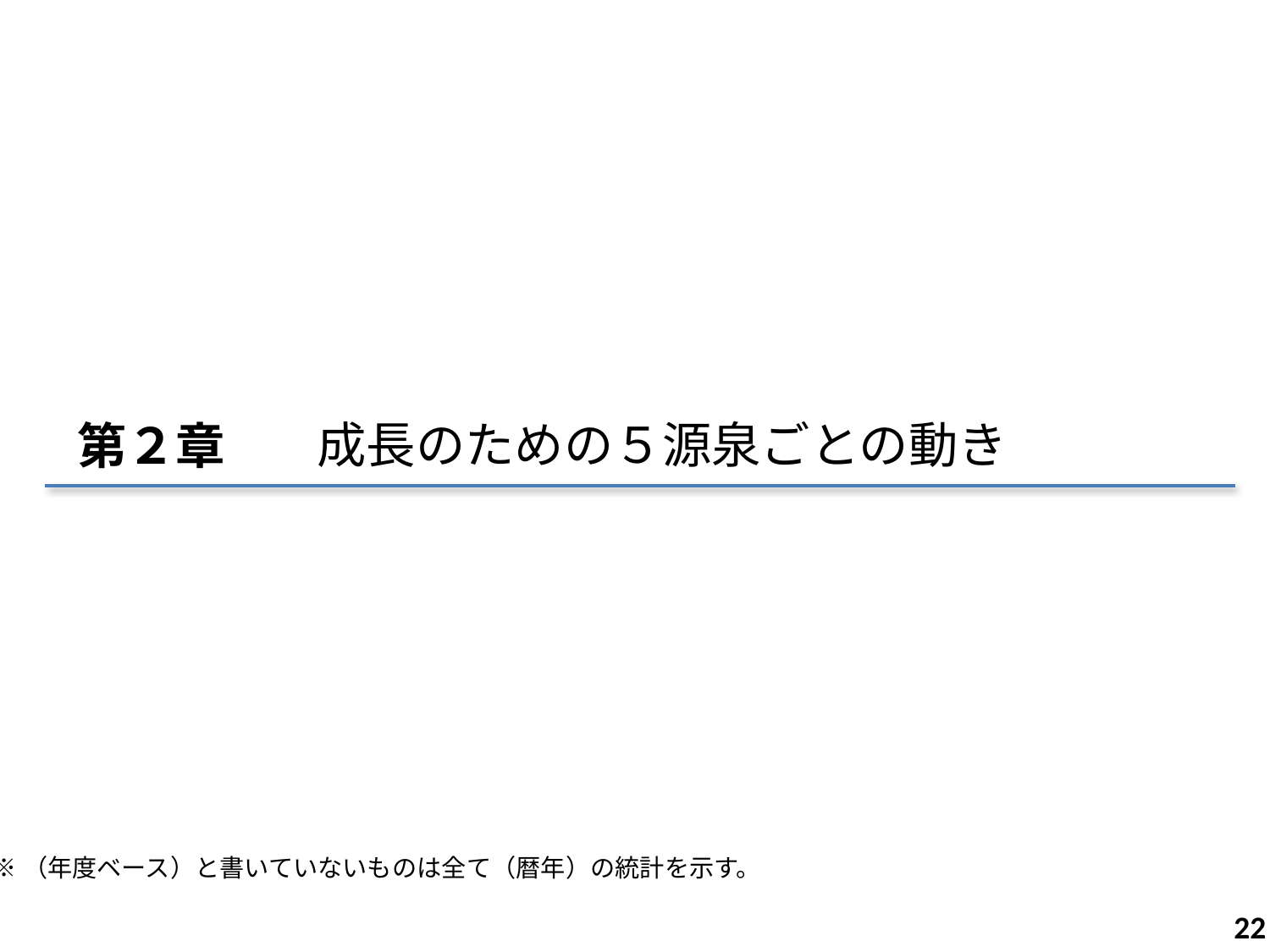

成長のための５源泉ごとの動き
第２章
※（年度ベース）と書いていないものは全て（暦年）の統計を示す。
22